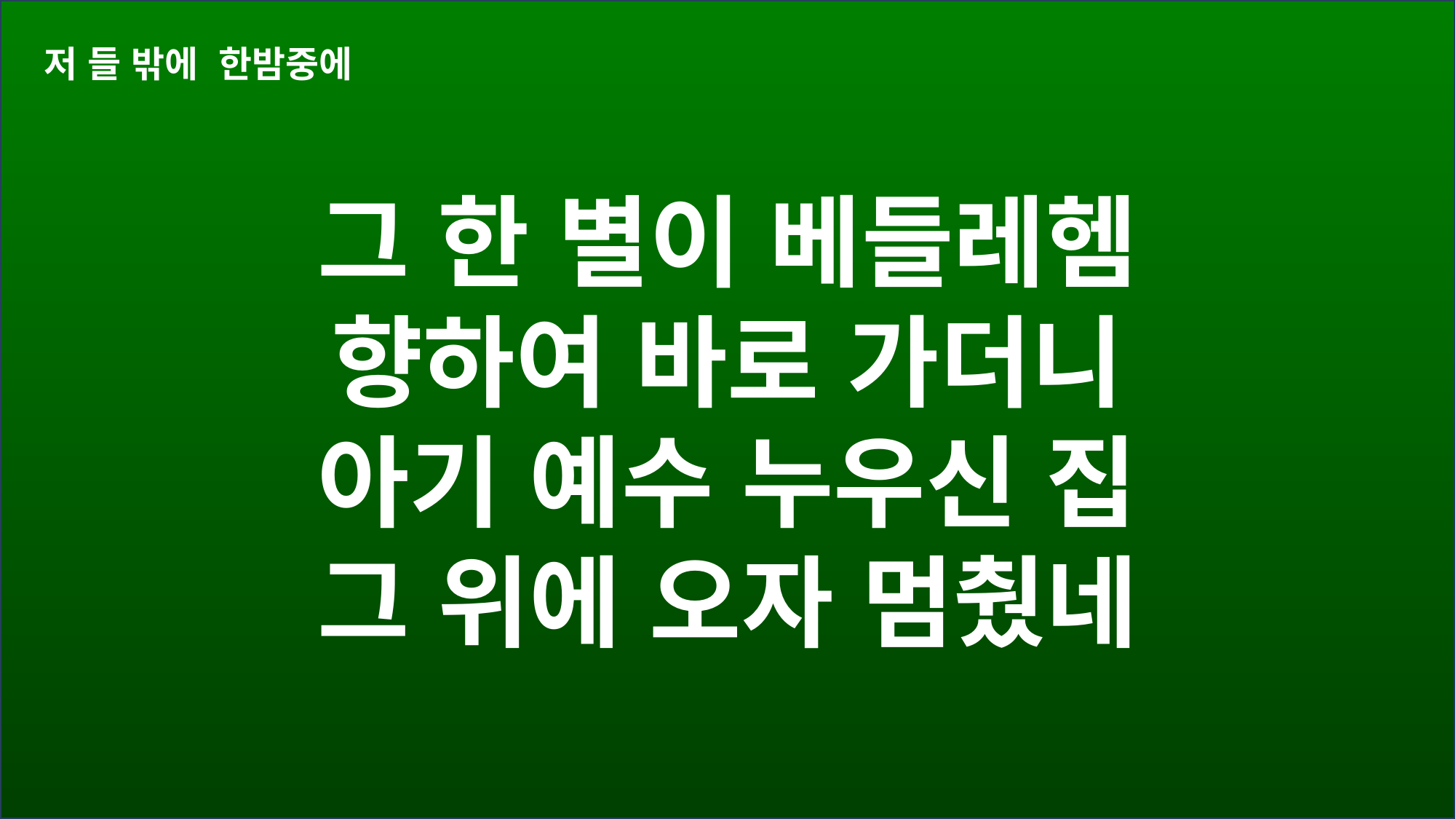

저 들 밖에  한밤중에
그 한 별이 베들레헴
향하여 바로 가더니
아기 예수 누우신 집
그 위에 오자 멈췄네
#
찬양해요~

찬양해요~